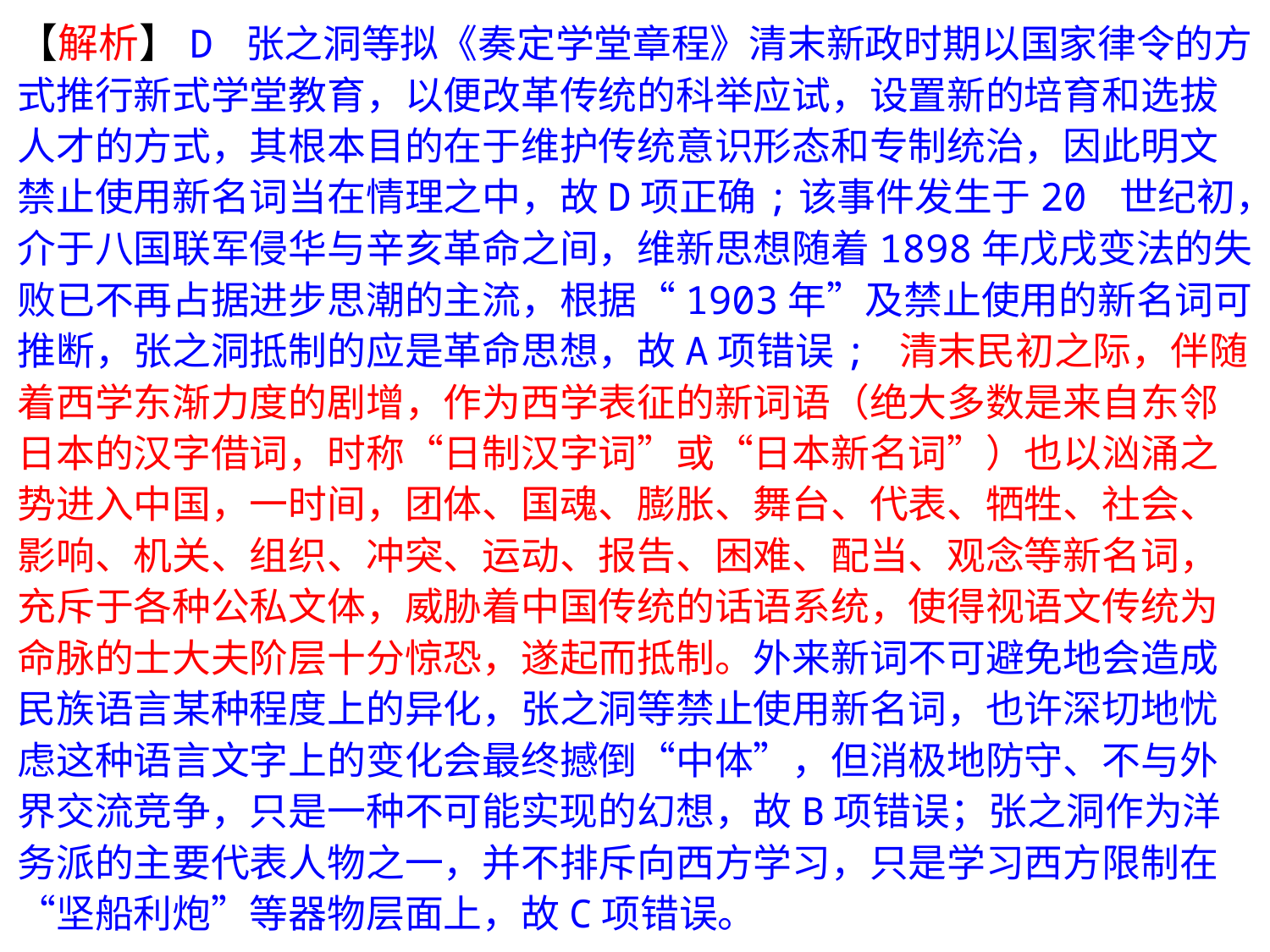

三、落实复习方略，抓实备考广度
【解析】D 张之洞等拟《奏定学堂章程》清末新政时期以国家律令的方式推行新式学堂教育，以便改革传统的科举应试，设置新的培育和选拔人才的方式，其根本目的在于维护传统意识形态和专制统治，因此明文禁止使用新名词当在情理之中，故D项正确;该事件发生于20 世纪初，介于八国联军侵华与辛亥革命之间，维新思想随着1898年戊戌变法的失败已不再占据进步思潮的主流，根据“1903年”及禁止使用的新名词可推断，张之洞抵制的应是革命思想，故A项错误; 清末民初之际，伴随着西学东渐力度的剧增，作为西学表征的新词语（绝大多数是来自东邻日本的汉字借词，时称“日制汉字词”或“日本新名词”）也以汹涌之势进入中国，一时间，团体、国魂、膨胀、舞台、代表、牺牲、社会、影响、机关、组织、冲突、运动、报告、困难、配当、观念等新名词，充斥于各种公私文体，威胁着中国传统的话语系统，使得视语文传统为命脉的士大夫阶层十分惊恐，遂起而抵制。外来新词不可避免地会造成民族语言某种程度上的异化，张之洞等禁止使用新名词，也许深切地忧虑这种语言文字上的变化会最终撼倒“中体”，但消极地防守、不与外界交流竞争，只是一种不可能实现的幻想，故B项错误；张之洞作为洋务派的主要代表人物之一，并不排斥向西方学习，只是学习西方限制在“坚船利炮”等器物层面上，故C项错误。
3.勤于总结反思，提高备考实效
(2016·全国新课标卷Ⅲ文综·29)1903年，张之洞等拟《奏定学堂章程》，其中规定禁止使用“团体”“膨胀”“舞台”“影响”
“组织”“运动”“报告”“观念”等新名词，其根本目的在于
A.抵制维新思想的传播
B.保证民族语言的纯洁性
C.反对向西方学习
D.维护传统的意识形态